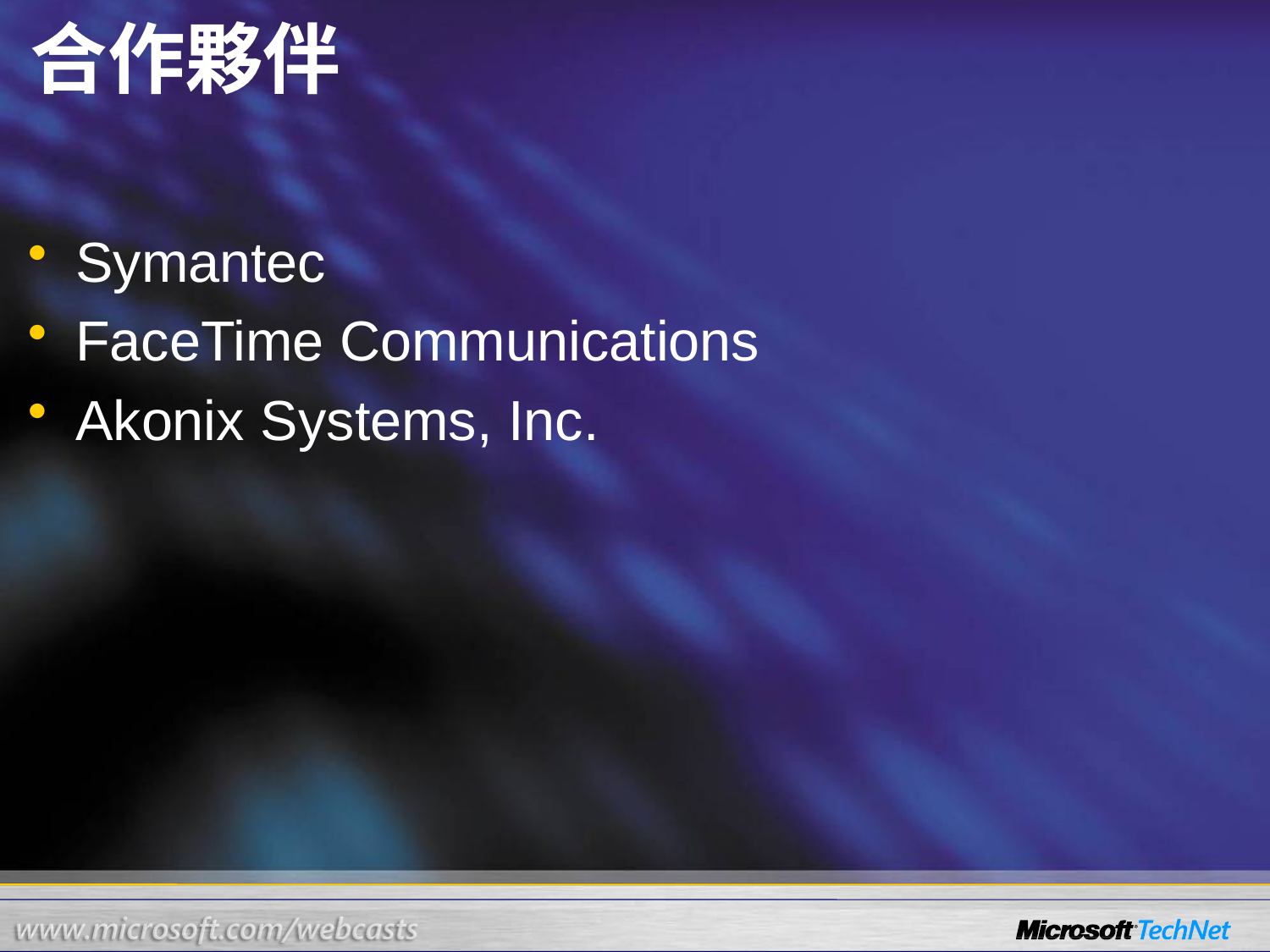

# 合作夥伴
Symantec
FaceTime Communications
Akonix Systems, Inc.